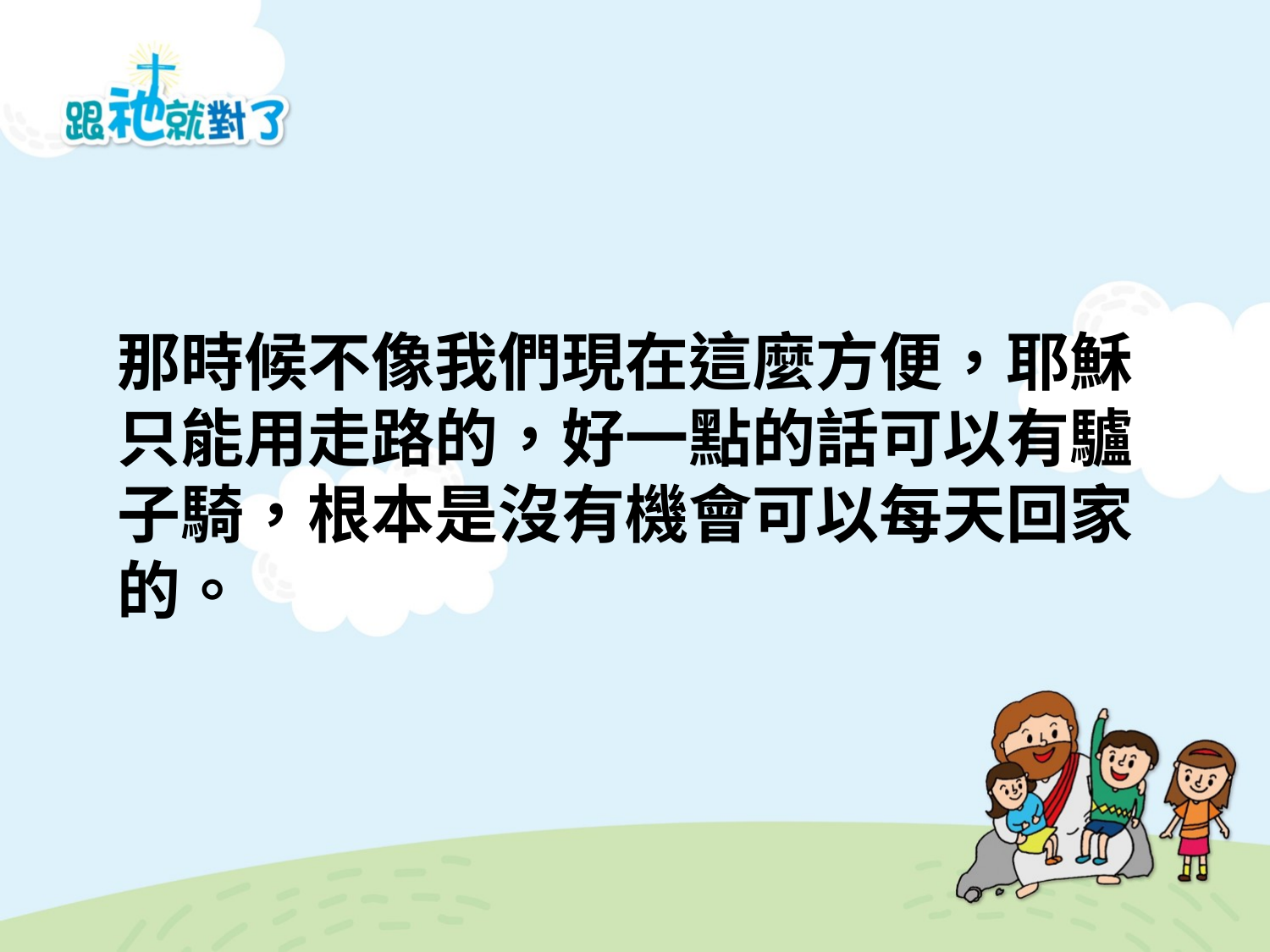

那時候不像我們現在這麼方便，耶穌只能用走路的，好一點的話可以有驢子騎，根本是沒有機會可以每天回家的。